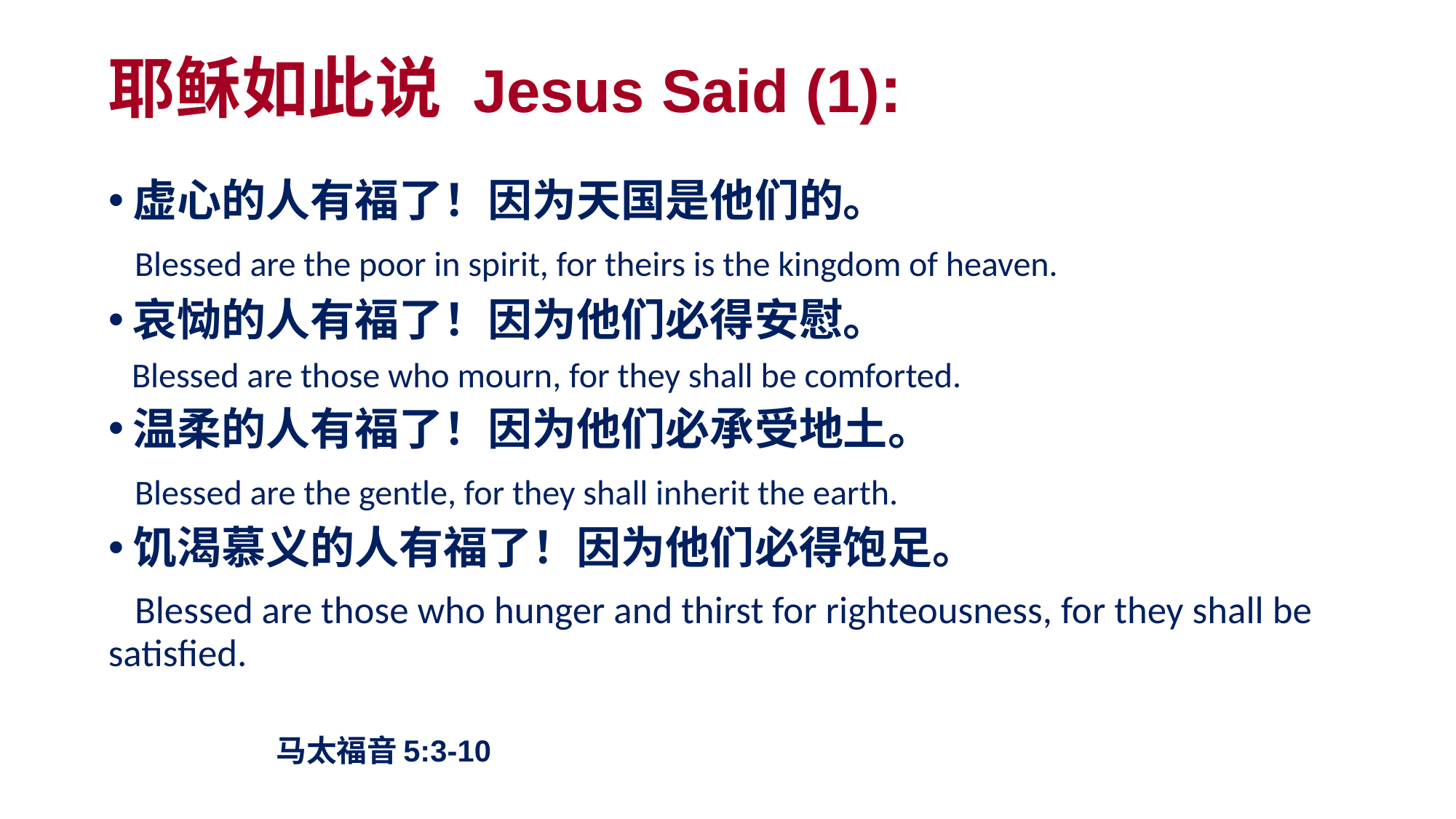

# 耶稣如此说 Jesus Said (1):
虚心的人有福了！因为天国是他们的。
 Blessed are the poor in spirit, for theirs is the kingdom of heaven.
哀恸的人有福了！因为他们必得安慰。
   Blessed are those who mourn, for they shall be comforted.
温柔的人有福了！因为他们必承受地土。
 Blessed are the gentle, for they shall inherit the earth.
饥渴慕义的人有福了！因为他们必得饱足。
 Blessed are those who hunger and thirst for righteousness, for they shall be satisfied.

					   				马太福音5:3-10